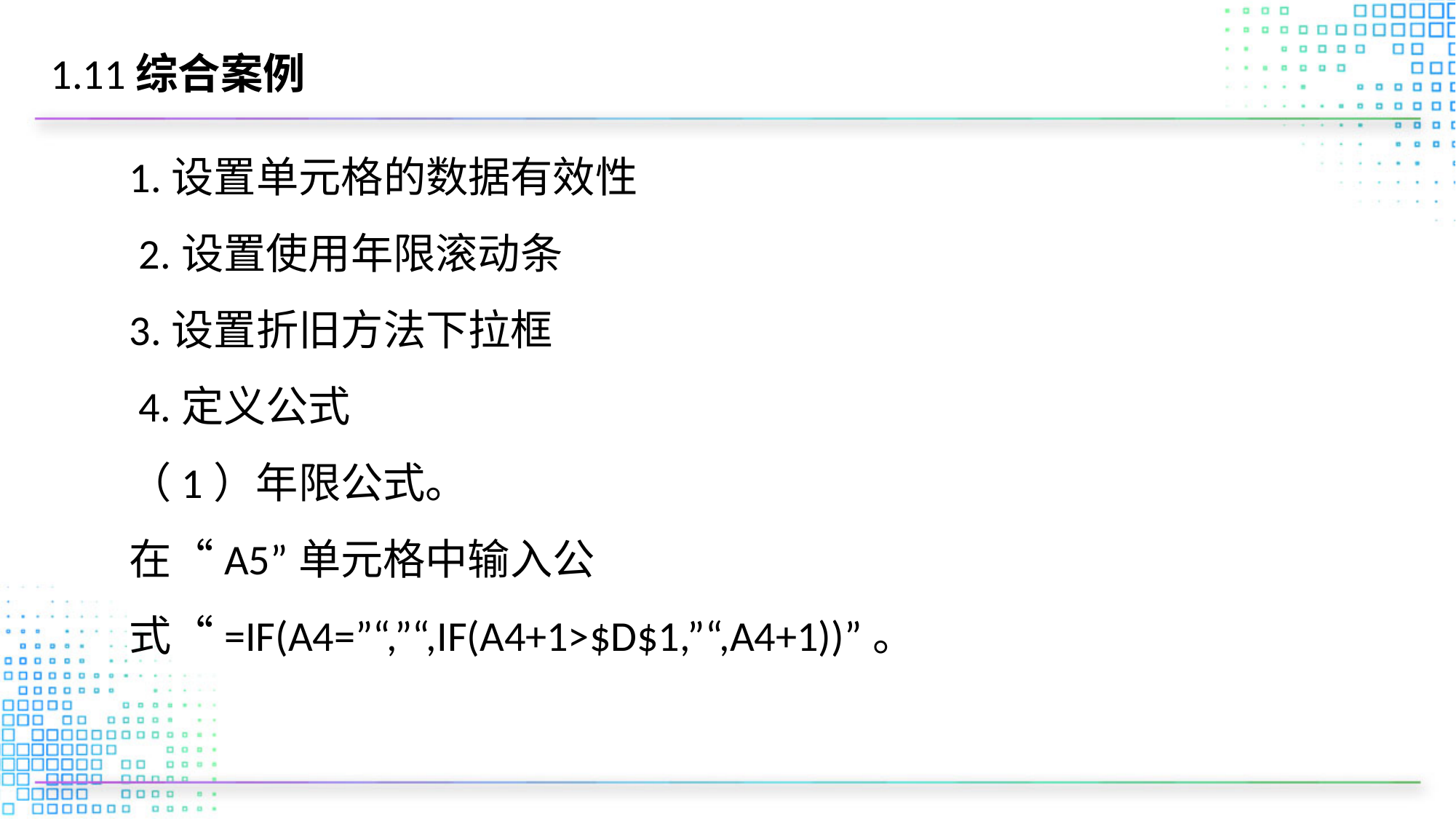

# 1.11综合案例
1.设置单元格的数据有效性
 2.设置使用年限滚动条
3.设置折旧方法下拉框
 4.定义公式
（1）年限公式。
在“A5”单元格中输入公式“=IF(A4=”“,”“,IF(A4+1>$D$1,”“,A4+1))”。